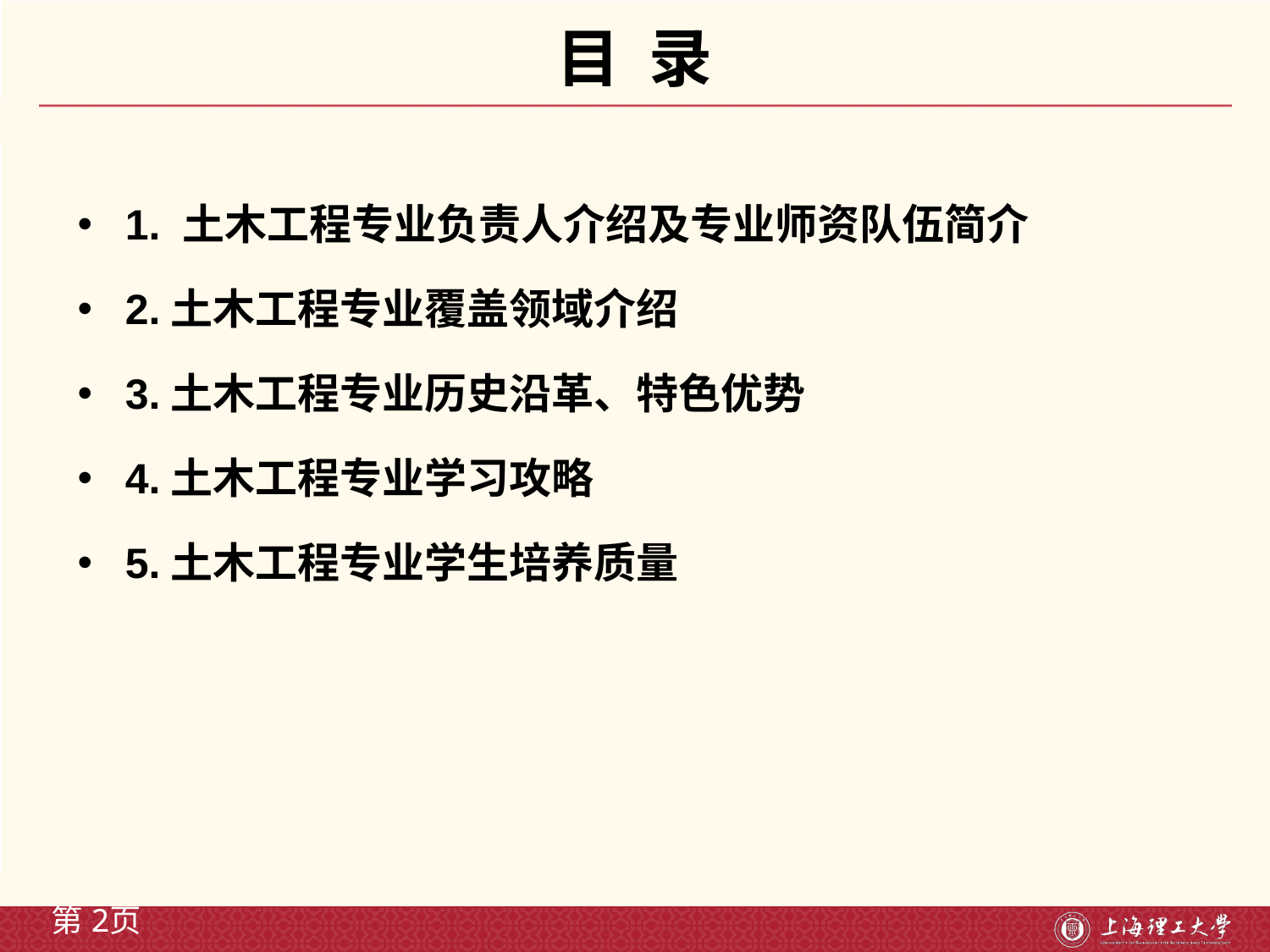

# 目  录
1. 土木工程专业负责人介绍及专业师资队伍简介
2.土木工程专业覆盖领域介绍
3.土木工程专业历史沿革、特色优势
4.土木工程专业学习攻略
5.土木工程专业学生培养质量
第2页